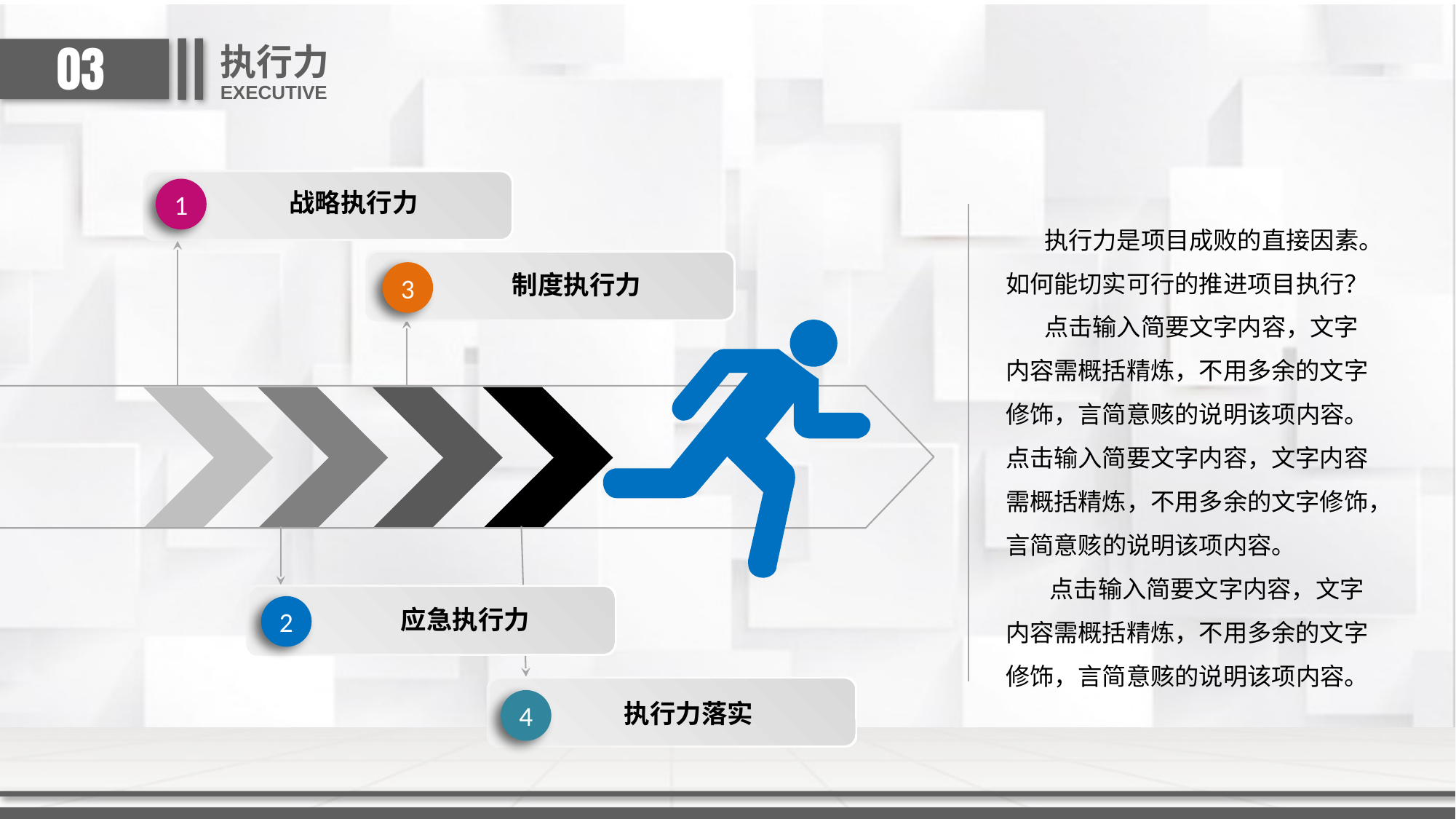

执行力

03
EXECUTIVE

1
战略执行力
      执行力是项目成败的直接因素。如何能切实可行的推进项目执行？
      点击输入简要文字内容，文字内容需概括精炼，不用多余的文字修饰，言简意赅的说明该项内容。点击输入简要文字内容，文字内容需概括精炼，不用多余的文字修饰，言简意赅的说明该项内容。
       点击输入简要文字内容，文字内容需概括精炼，不用多余的文字修饰，言简意赅的说明该项内容。

3
制度执行力

2
应急执行力

4
执行力落实

延迟符